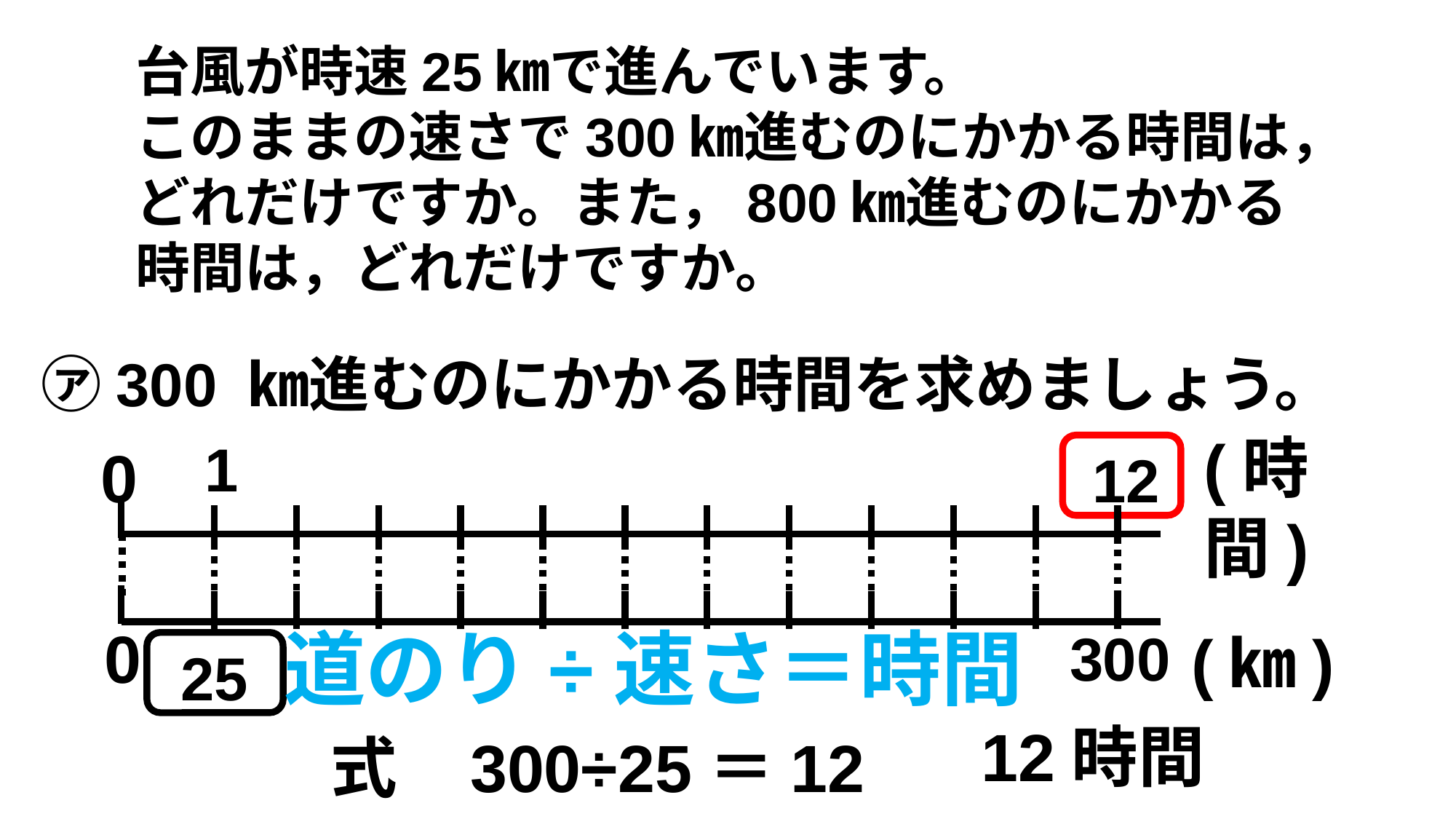

台風が時速25㎞で進んでいます。
このままの速さで300㎞進むのにかかる時間は，どれだけですか。また，800㎞進むのにかかる時間は，どれだけですか。
㋐300 ㎞進むのにかかる時間を求めましょう。
(時間)
1
0

12
0
道のり÷速さ＝時間
300
(㎞)

25
12時間
式
300÷25＝
12